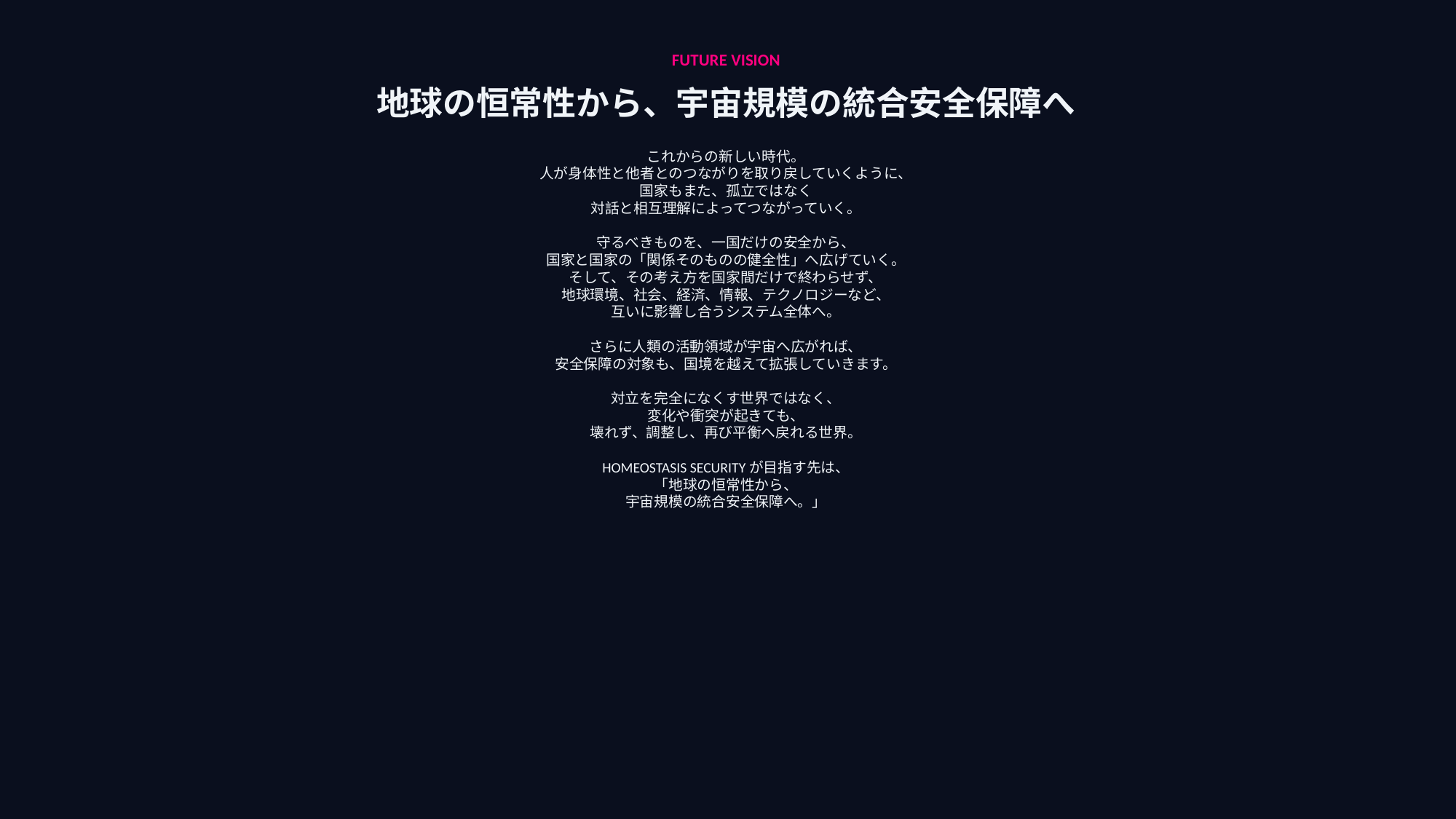

FUTURE VISION
地球の恒常性から、宇宙規模の統合安全保障へ
これからの新しい時代。
人が身体性と他者とのつながりを取り戻していくように、
国家もまた、孤立ではなく
対話と相互理解によってつながっていく。
守るべきものを、一国だけの安全から、
国家と国家の「関係そのものの健全性」へ広げていく。
そして、その考え方を国家間だけで終わらせず、
地球環境、社会、経済、情報、テクノロジーなど、
互いに影響し合うシステム全体へ。
さらに人類の活動領域が宇宙へ広がれば、
安全保障の対象も、国境を越えて拡張していきます。
対立を完全になくす世界ではなく、
変化や衝突が起きても、
壊れず、調整し、再び平衡へ戻れる世界。
HOMEOSTASIS SECURITYが目指す先は、
「地球の恒常性から、
宇宙規模の統合安全保障へ。」